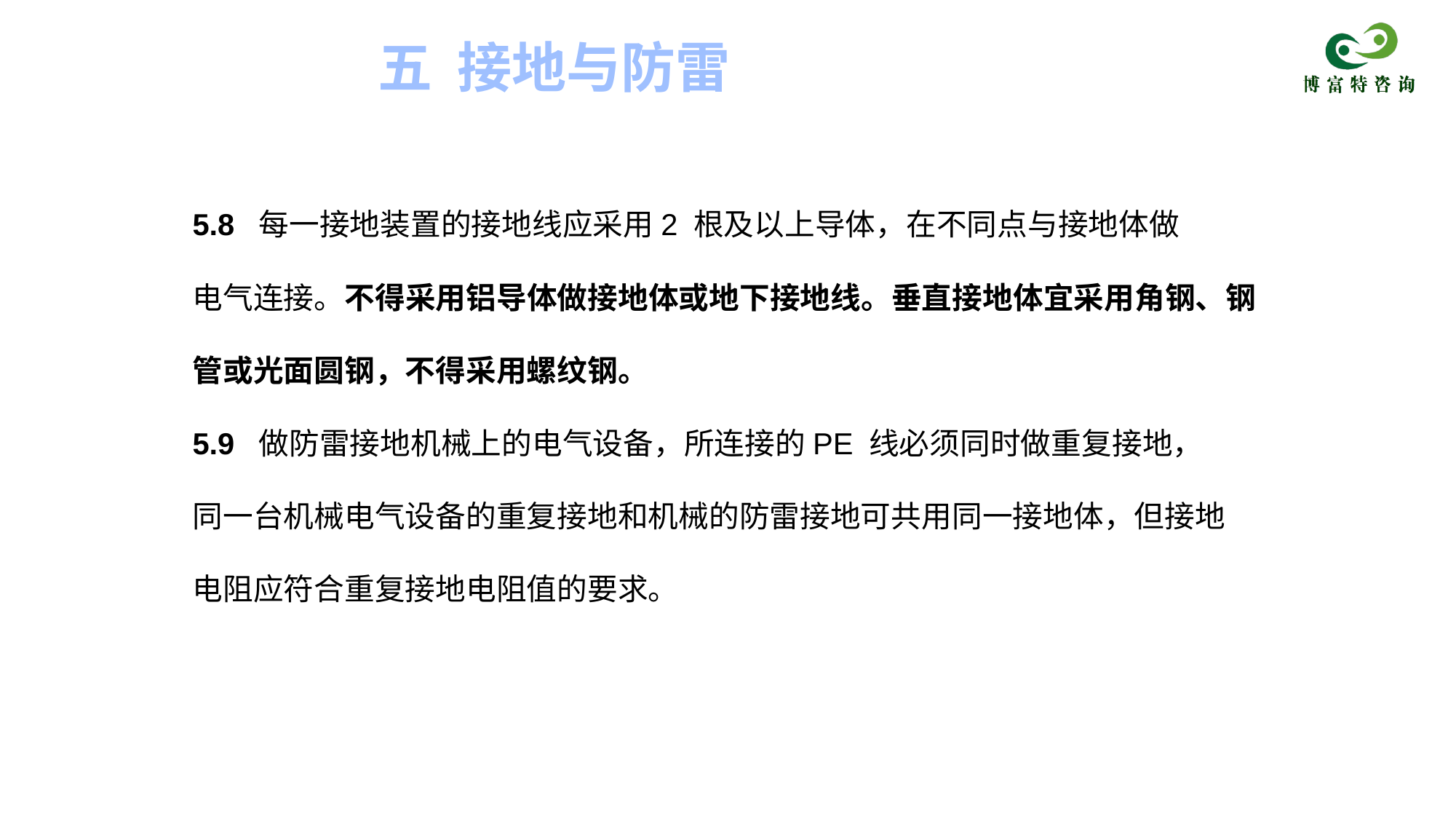

五  接地与防雷
5.8  每一接地装置的接地线应采用2 根及以上导体，在不同点与接地体做
电气连接。不得采用铝导体做接地体或地下接地线。垂直接地体宜采用角钢、钢管或光面圆钢，不得采用螺纹钢。
5.9  做防雷接地机械上的电气设备，所连接的PE 线必须同时做重复接地，
同一台机械电气设备的重复接地和机械的防雷接地可共用同一接地体，但接地
电阻应符合重复接地电阻值的要求。